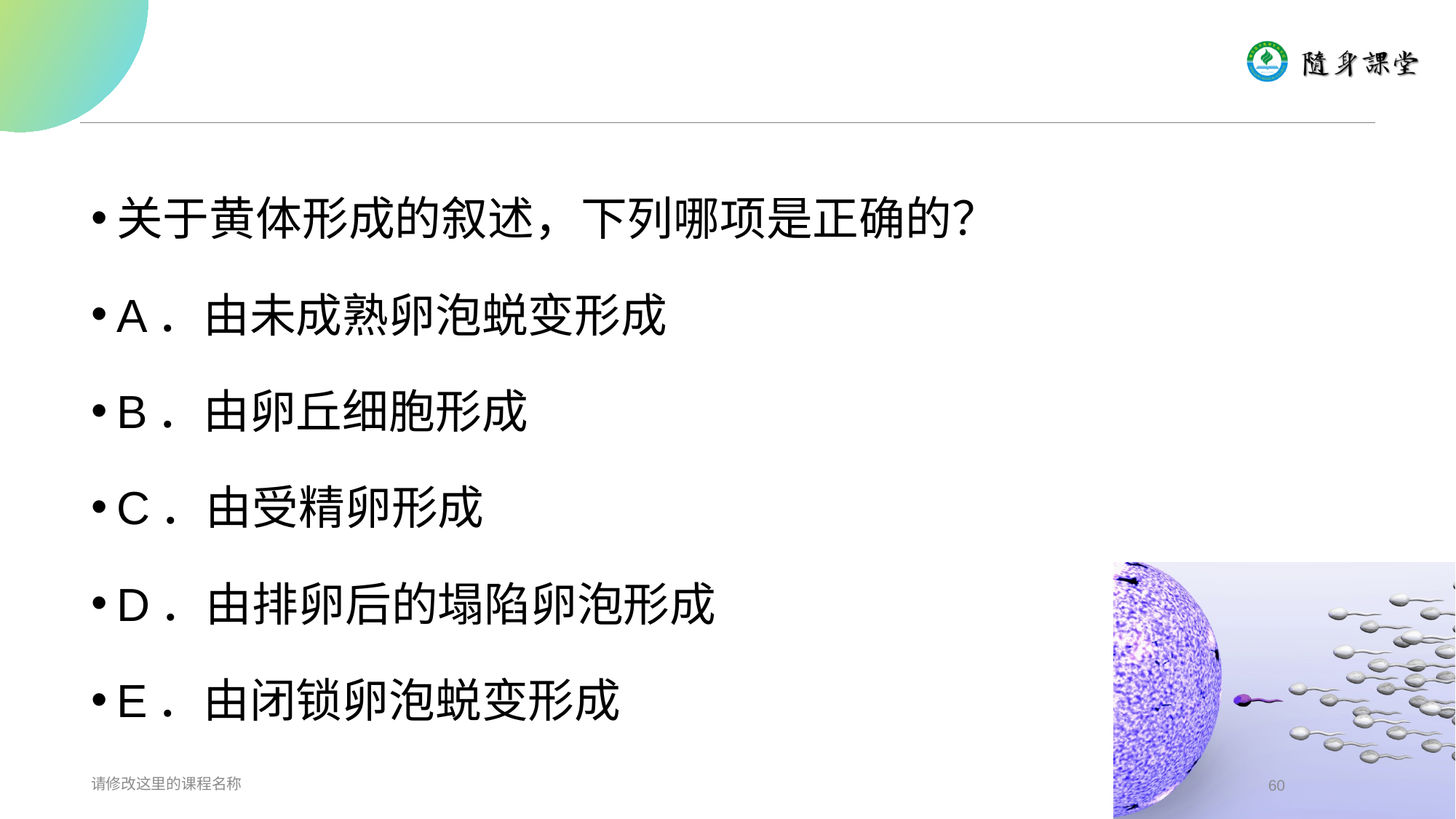

#
关于黄体形成的叙述，下列哪项是正确的？
A．由未成熟卵泡蜕变形成
B．由卵丘细胞形成
C．由受精卵形成
D．由排卵后的塌陷卵泡形成
E．由闭锁卵泡蜕变形成
请修改这里的课程名称
60